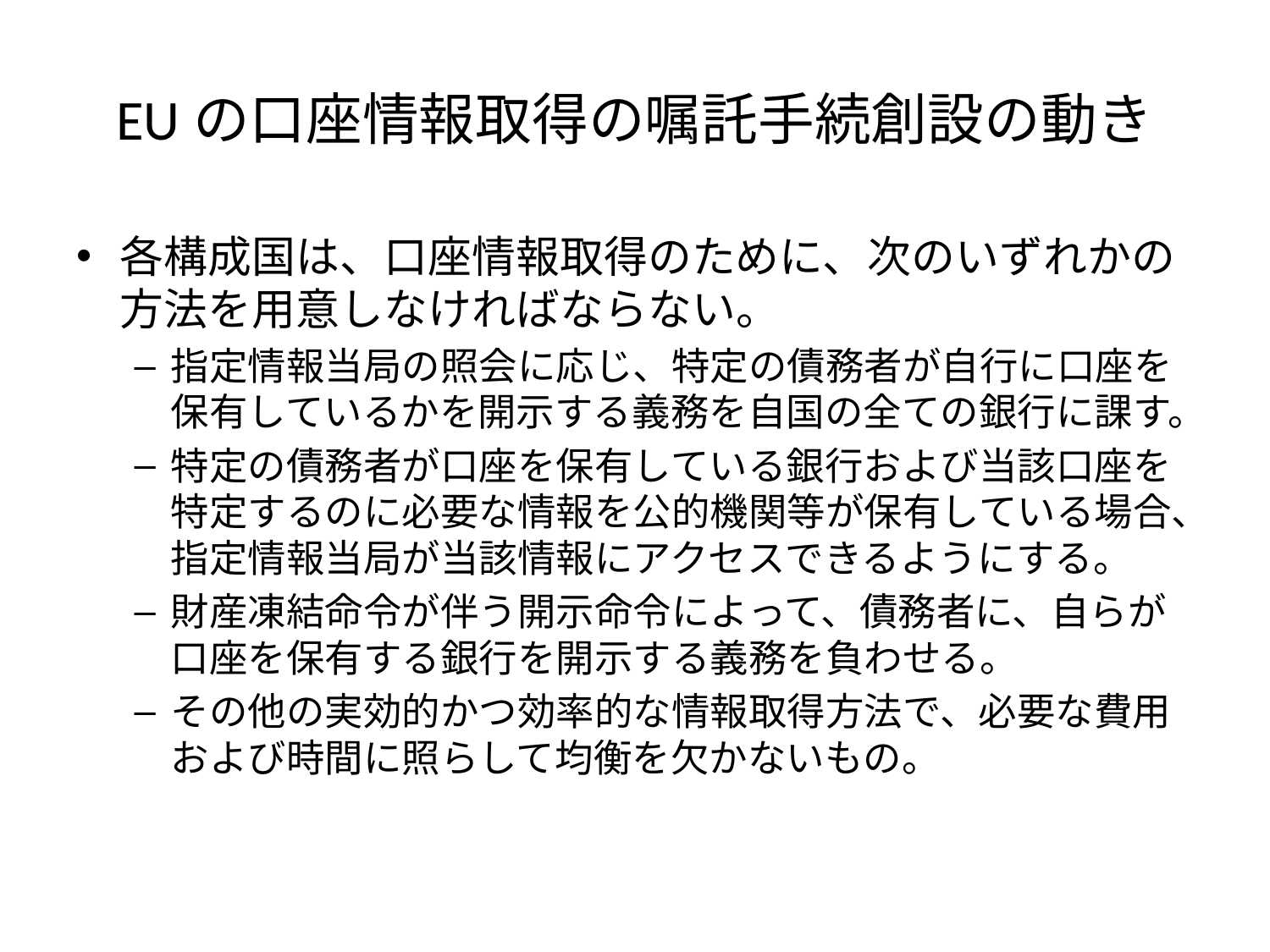

# EUの口座情報取得の嘱託手続創設の動き
各構成国は、口座情報取得のために、次のいずれかの方法を用意しなければならない。
指定情報当局の照会に応じ、特定の債務者が自行に口座を保有しているかを開示する義務を自国の全ての銀行に課す。
特定の債務者が口座を保有している銀行および当該口座を特定するのに必要な情報を公的機関等が保有している場合、指定情報当局が当該情報にアクセスできるようにする。
財産凍結命令が伴う開示命令によって、債務者に、自らが口座を保有する銀行を開示する義務を負わせる。
その他の実効的かつ効率的な情報取得方法で、必要な費用および時間に照らして均衡を欠かないもの。